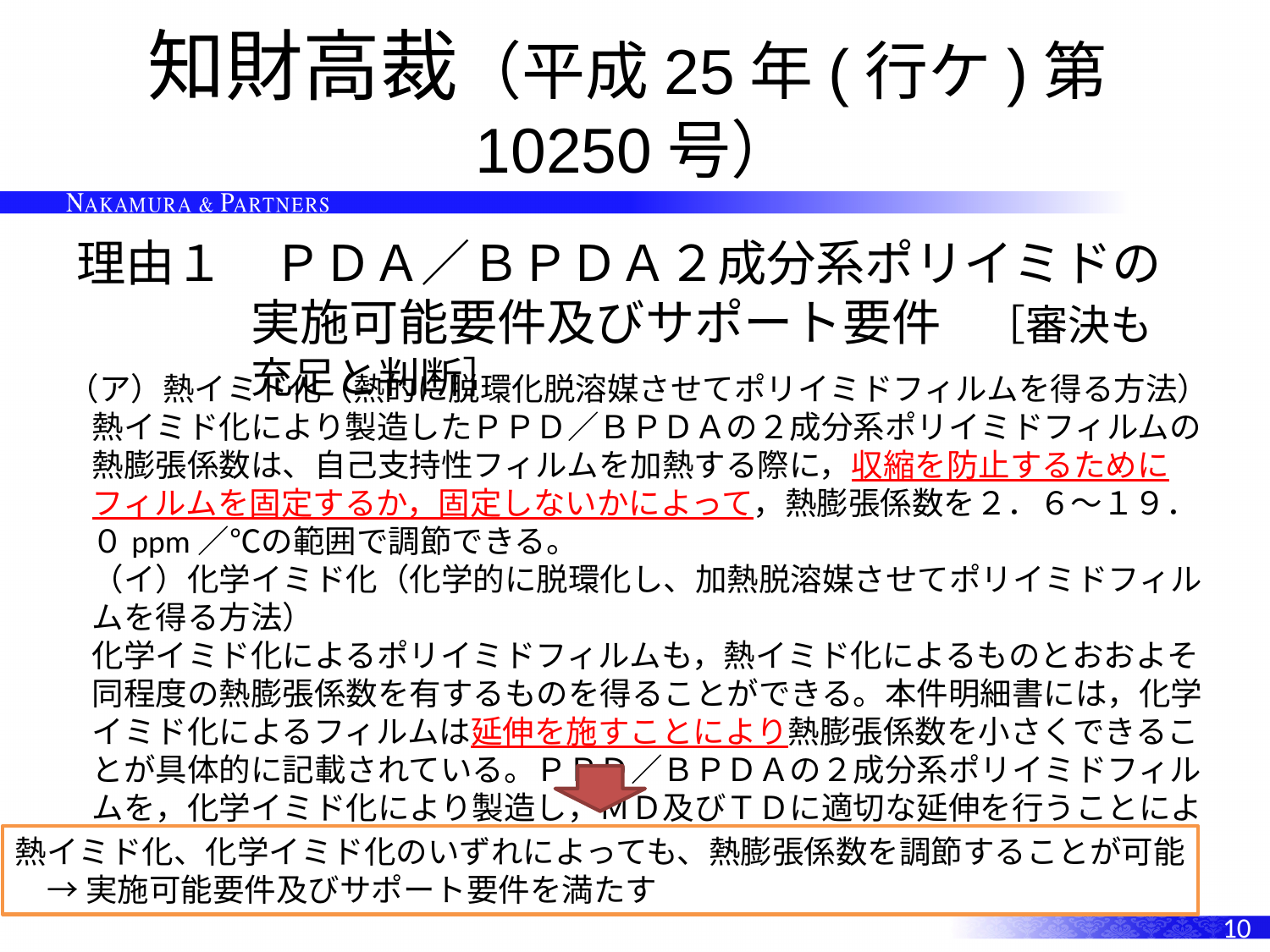

# 知財高裁（平成25年(行ケ)第10250号）
理由１　ＰＤＡ／ＢＰＤＡ２成分系ポリイミドの実施可能要件及びサポート要件　［審決も充足と判断］

（ア）熱イミド化（熱的に脱環化脱溶媒させてポリイミドフィルムを得る方法）
熱イミド化により製造したＰＰＤ／ＢＰＤＡの２成分系ポリイミドフィルムの熱膨張係数は、自己支持性フィルムを加熱する際に，収縮を防止するためにフィルムを固定するか，固定しないかによって，熱膨張係数を２．６～１９．０ppm／℃の範囲で調節できる。
（イ）化学イミド化（化学的に脱環化し、加熱脱溶媒させてポリイミドフィルムを得る方法）
化学イミド化によるポリイミドフィルムも，熱イミド化によるものとおおよそ同程度の熱膨張係数を有するものを得ることができる。本件明細書には，化学イミド化によるフィルムは延伸を施すことにより熱膨張係数を小さくできることが具体的に記載されている。ＰＰＤ／ＢＰＤＡの２成分系ポリイミドフィルムを，化学イミド化により製造し，ＭＤ及びＴＤに適切な延伸を行うことにより本件発明９の熱膨張係数の範囲とすることは，当業者が実施可能であった。

熱イミド化、化学イミド化のいずれによっても、熱膨張係数を調節することが可能
　→ 実施可能要件及びサポート要件を満たす
10